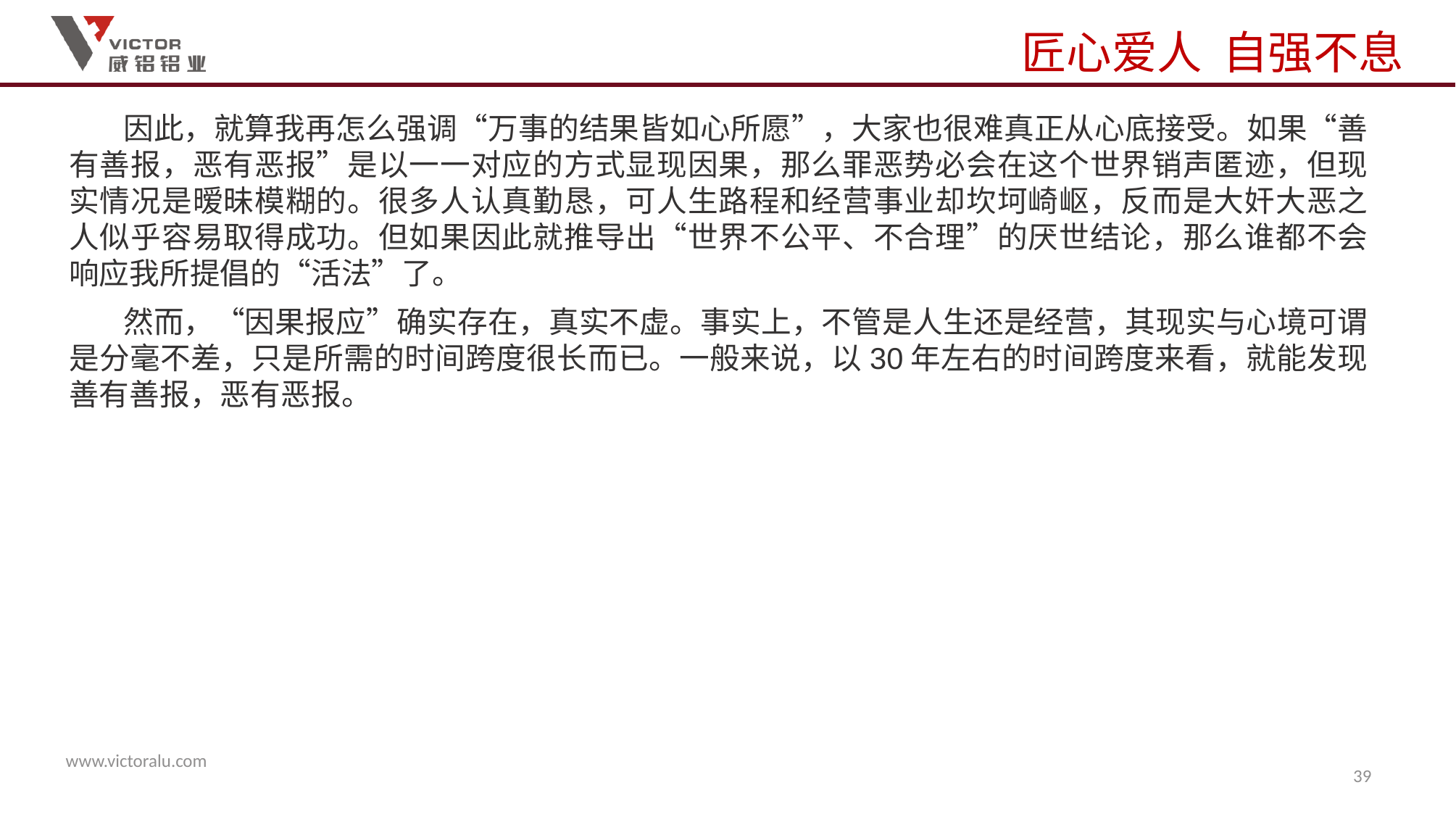

因此，就算我再怎么强调“万事的结果皆如心所愿”，大家也很难真正从心底接受。如果“善有善报，恶有恶报”是以一一对应的方式显现因果，那么罪恶势必会在这个世界销声匿迹，但现实情况是暧昧模糊的。很多人认真勤恳，可人生路程和经营事业却坎坷崎岖，反而是大奸大恶之人似乎容易取得成功。但如果因此就推导出“世界不公平、不合理”的厌世结论，那么谁都不会响应我所提倡的“活法”了。
然而，“因果报应”确实存在，真实不虚。事实上，不管是人生还是经营，其现实与心境可谓是分毫不差，只是所需的时间跨度很长而已。一般来说，以30年左右的时间跨度来看，就能发现善有善报，恶有恶报。

39